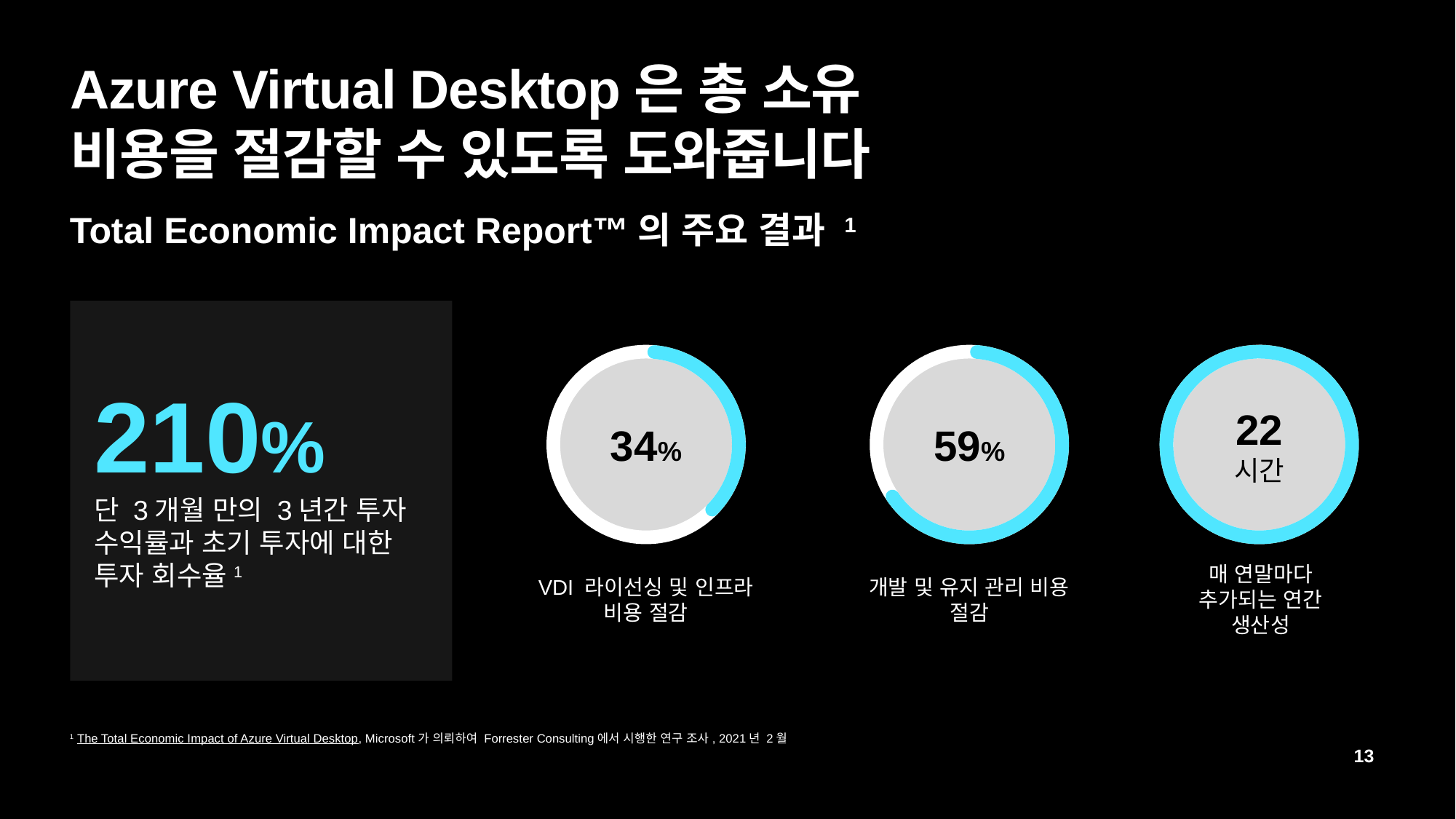

# Azure Virtual Desktop은 총 소유 비용을 절감할 수 있도록 도와줍니다
Total Economic Impact Report™의 주요 결과 1

34%
VDI 라이선싱 및 인프라 비용 절감

59%
개발 및 유지 관리 비용 절감

22
시간
매 연말마다 추가되는 연간 생산성

210%
단 3개월 만의 3년간 투자 수익률과 초기 투자에 대한 투자 회수율1
1 The Total Economic Impact of Azure Virtual Desktop, Microsoft가 의뢰하여 Forrester Consulting에서 시행한 연구 조사, 2021년 2월
13